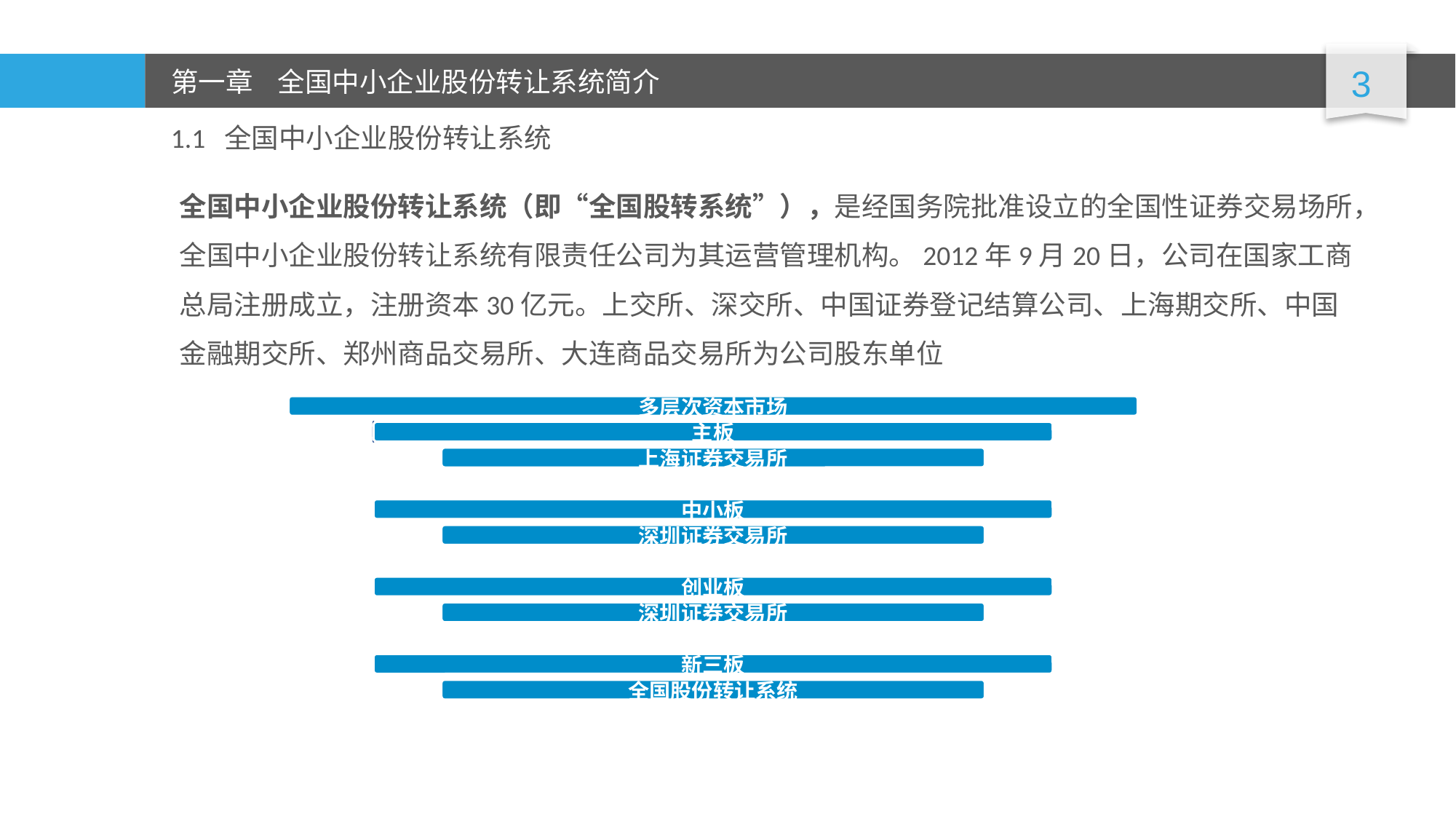

1.1  全国中小企业股份转让系统
全国中小企业股份转让系统（即“全国股转系统”），是经国务院批准设立的全国性证券交易场所，全国中小企业股份转让系统有限责任公司为其运营管理机构。2012年9月20日，公司在国家工商总局注册成立，注册资本30亿元。上交所、深交所、中国证券登记结算公司、上海期交所、中国金融期交所、郑州商品交易所、大连商品交易所为公司股东单位

多层次资本市场
主板
上海证券交易所
中小板
新三板
创业板
深圳证券交易所
深圳证券交易所
全国股份转让系统